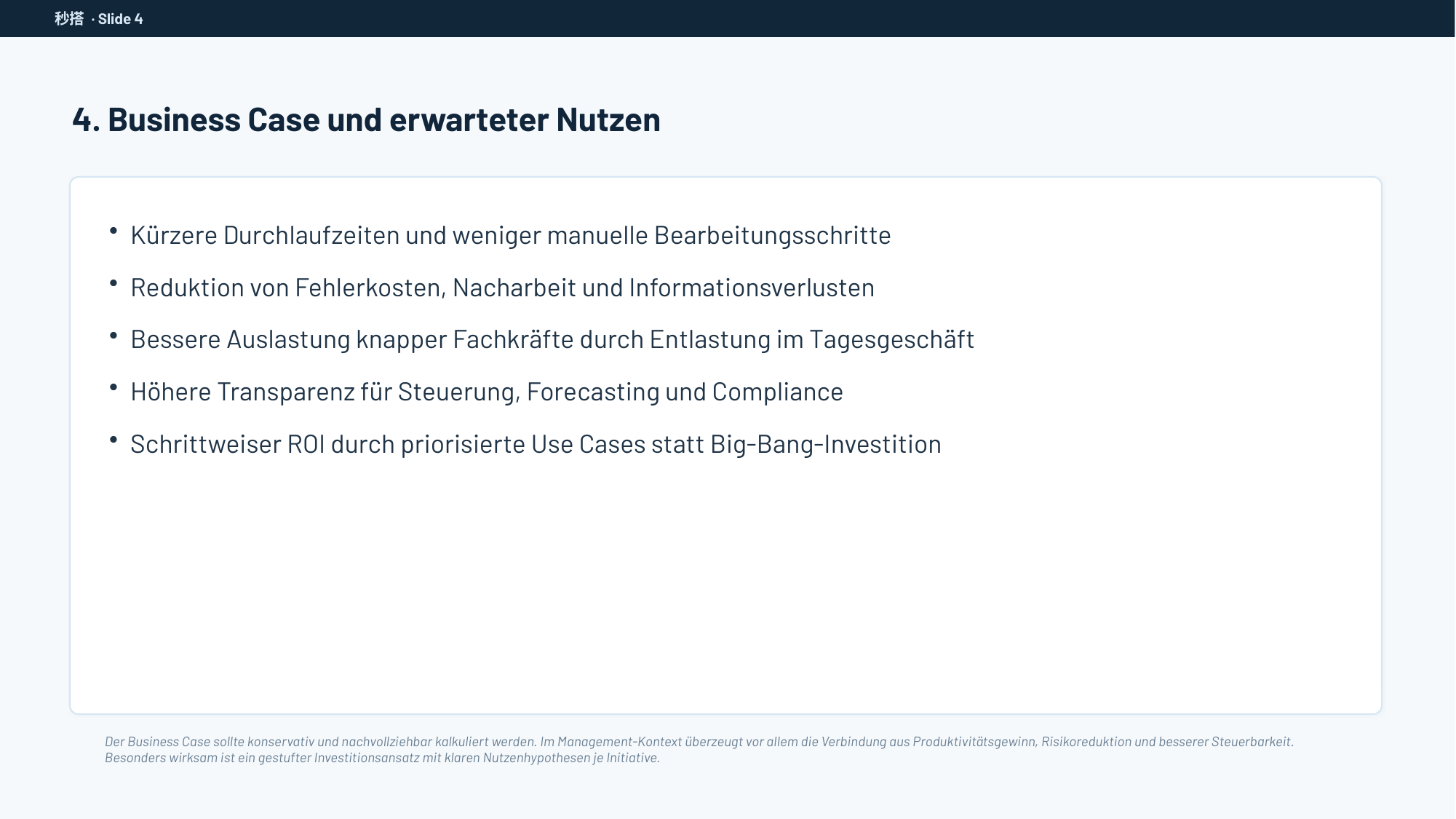

秒搭 · Slide 4
4. Business Case und erwarteter Nutzen

Kürzere Durchlaufzeiten und weniger manuelle Bearbeitungsschritte
Reduktion von Fehlerkosten, Nacharbeit und Informationsverlusten
Bessere Auslastung knapper Fachkräfte durch Entlastung im Tagesgeschäft
Höhere Transparenz für Steuerung, Forecasting und Compliance
Schrittweiser ROI durch priorisierte Use Cases statt Big-Bang-Investition
Der Business Case sollte konservativ und nachvollziehbar kalkuliert werden. Im Management-Kontext überzeugt vor allem die Verbindung aus Produktivitätsgewinn, Risikoreduktion und besserer Steuerbarkeit. Besonders wirksam ist ein gestufter Investitionsansatz mit klaren Nutzenhypothesen je Initiative.